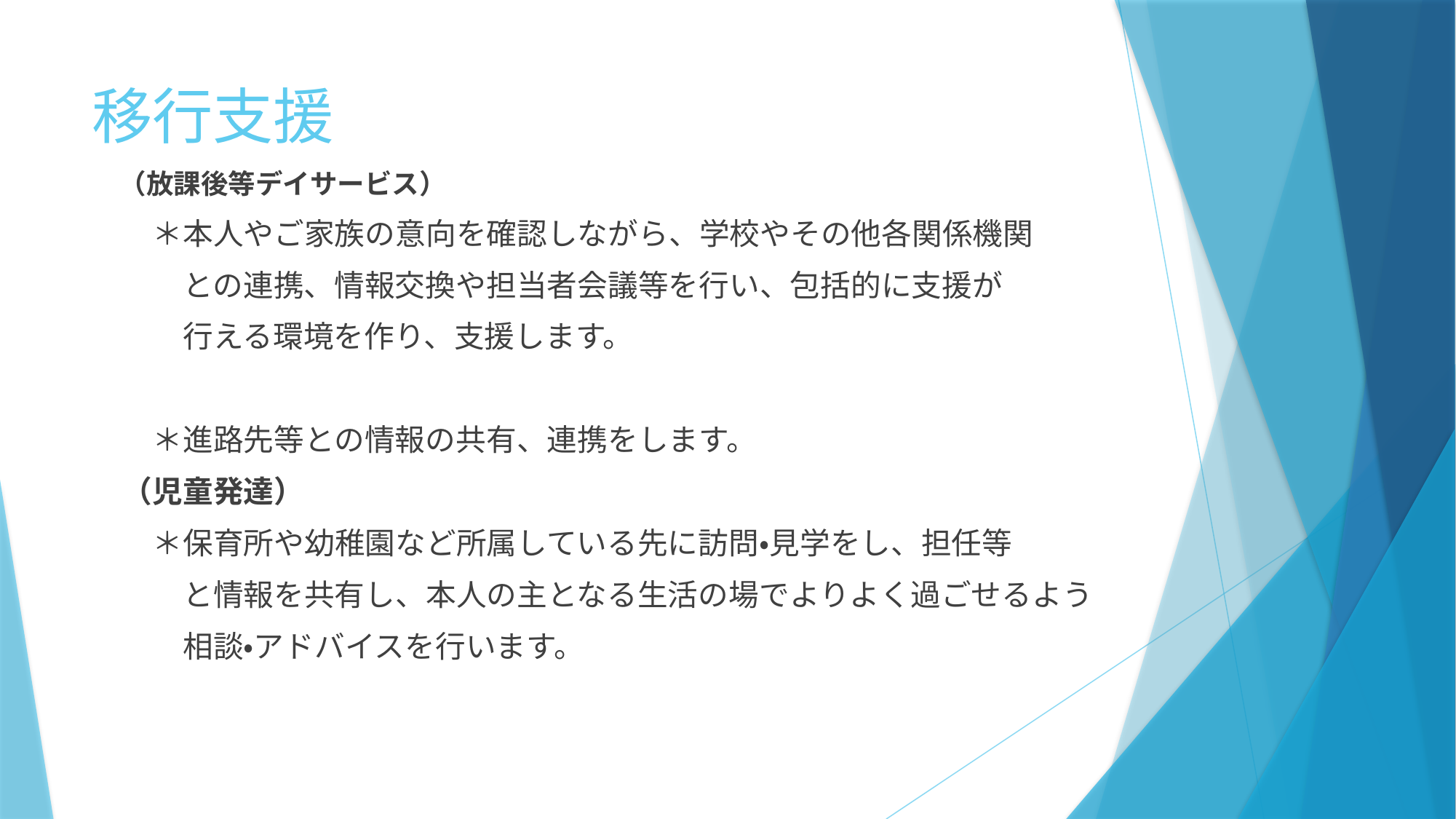

# 移行支援
　（放課後等デイサービス）
　　＊本人やご家族の意向を確認しながら、学校やその他各関係機関
　　　との連携、情報交換や担当者会議等を行い、包括的に支援が
　　　行える環境を作り、支援します。

　　＊進路先等との情報の共有、連携をします。
　（児童発達）
　　＊保育所や幼稚園など所属している先に訪問・見学をし、担任等
　　　と情報を共有し、本人の主となる生活の場でよりよく過ごせるよう
　　　相談・アドバイスを行います。